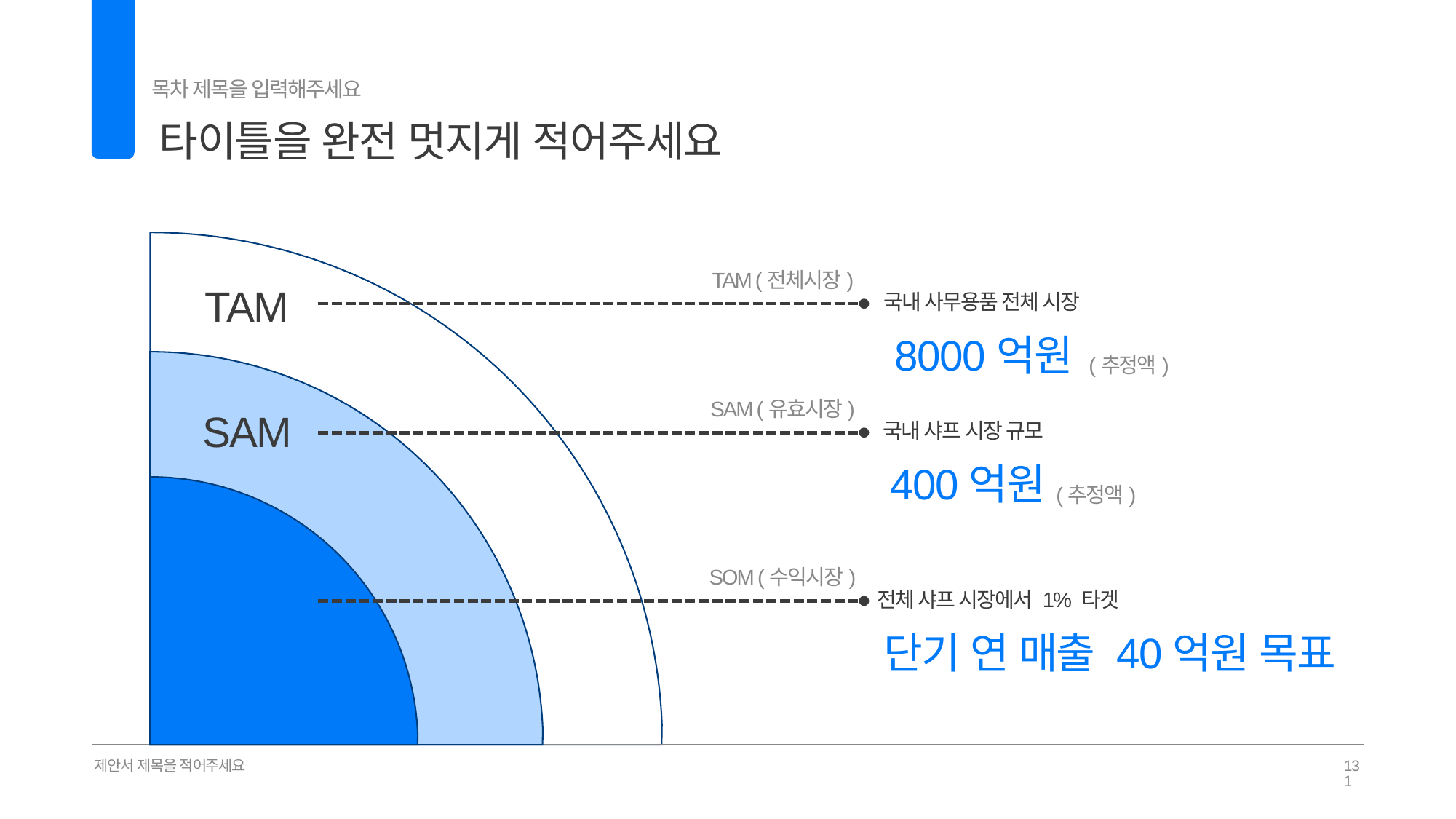

목차 제목을 입력해주세요
타이틀을 완전 멋지게 적어주세요
02

TAM (전체시장)
TAM
국내 사무용품 전체 시장
8000억원

(추정액)
SAM (유효시장)
SAM
국내 샤프 시장 규모
400억원

(추정액)
SOM (수익시장)
SOM
전체 샤프 시장에서 1% 타겟
단기 연 매출 40억원 목표
제안서 제목을 적어주세요
131